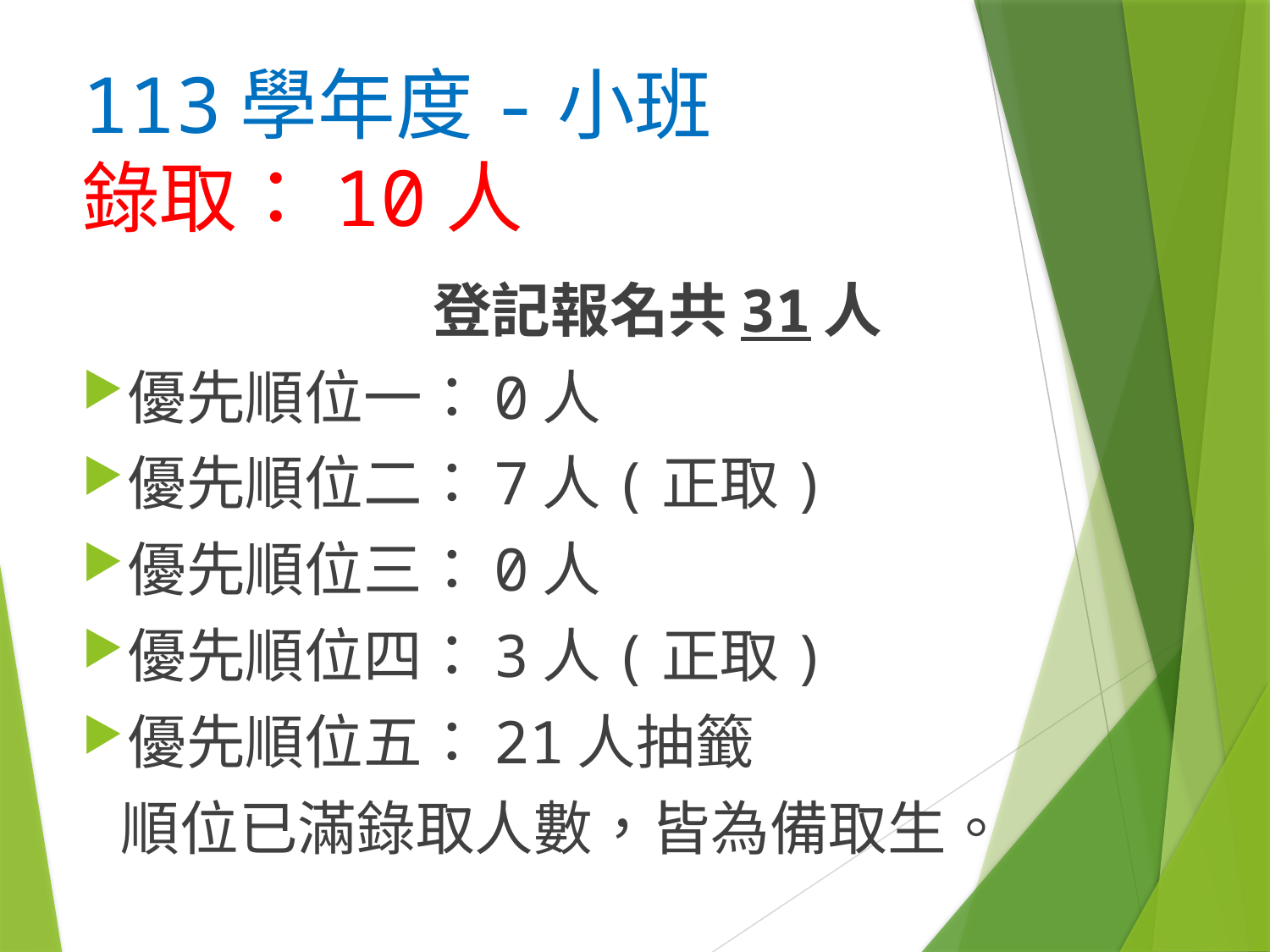

# 113學年度-小班 錄取：10人
登記報名共31人
優先順位一：0人
優先順位二：7人(正取)
優先順位三：0人
優先順位四：3人(正取)
優先順位五：21人抽籤
  順位已滿錄取人數，皆為備取生。